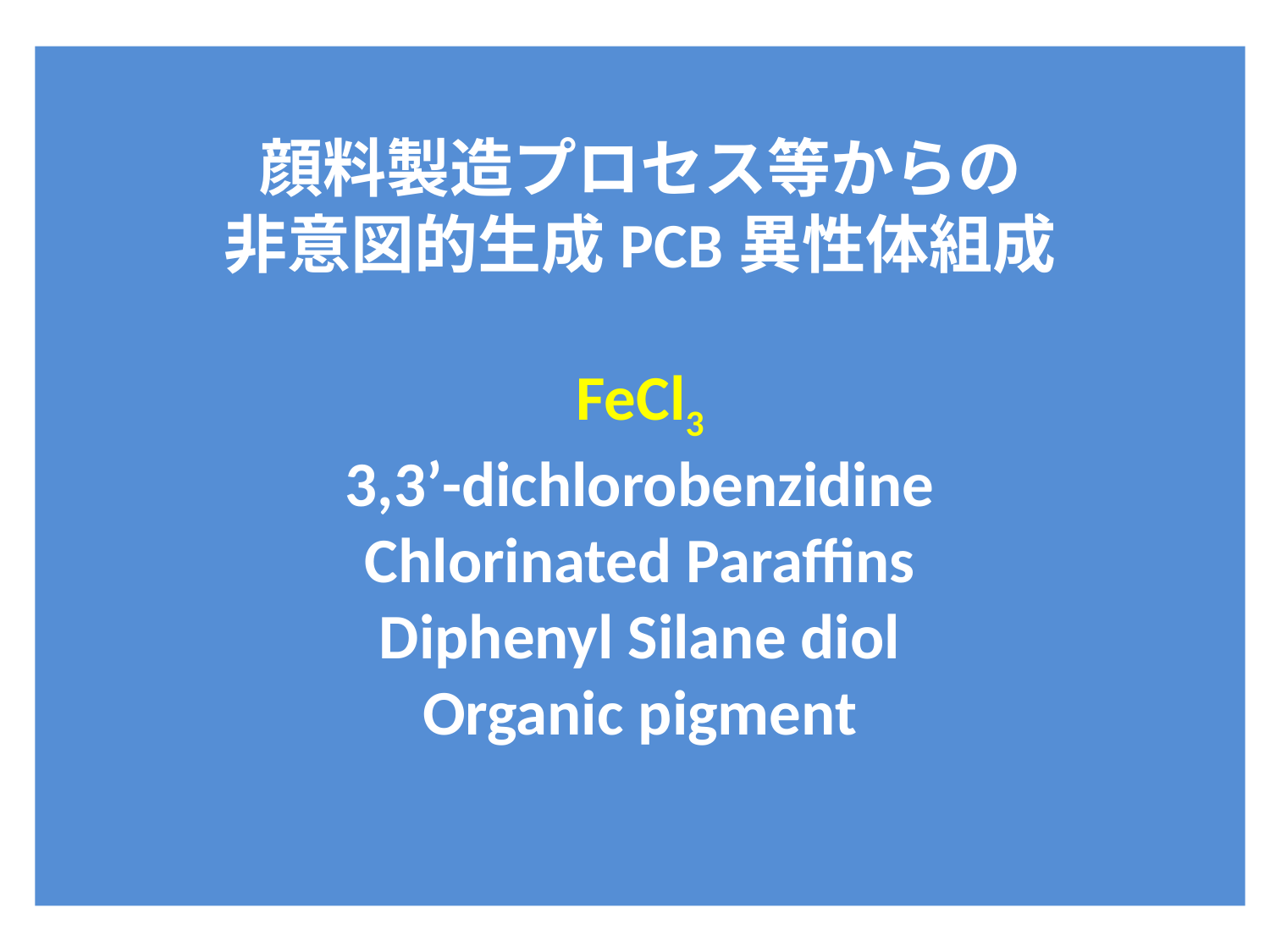

顔料製造プロセス等からの
非意図的生成PCB異性体組成

FeCl3
3,3’-dichlorobenzidine
Chlorinated Paraffins
Diphenyl Silane diol
Organic pigment